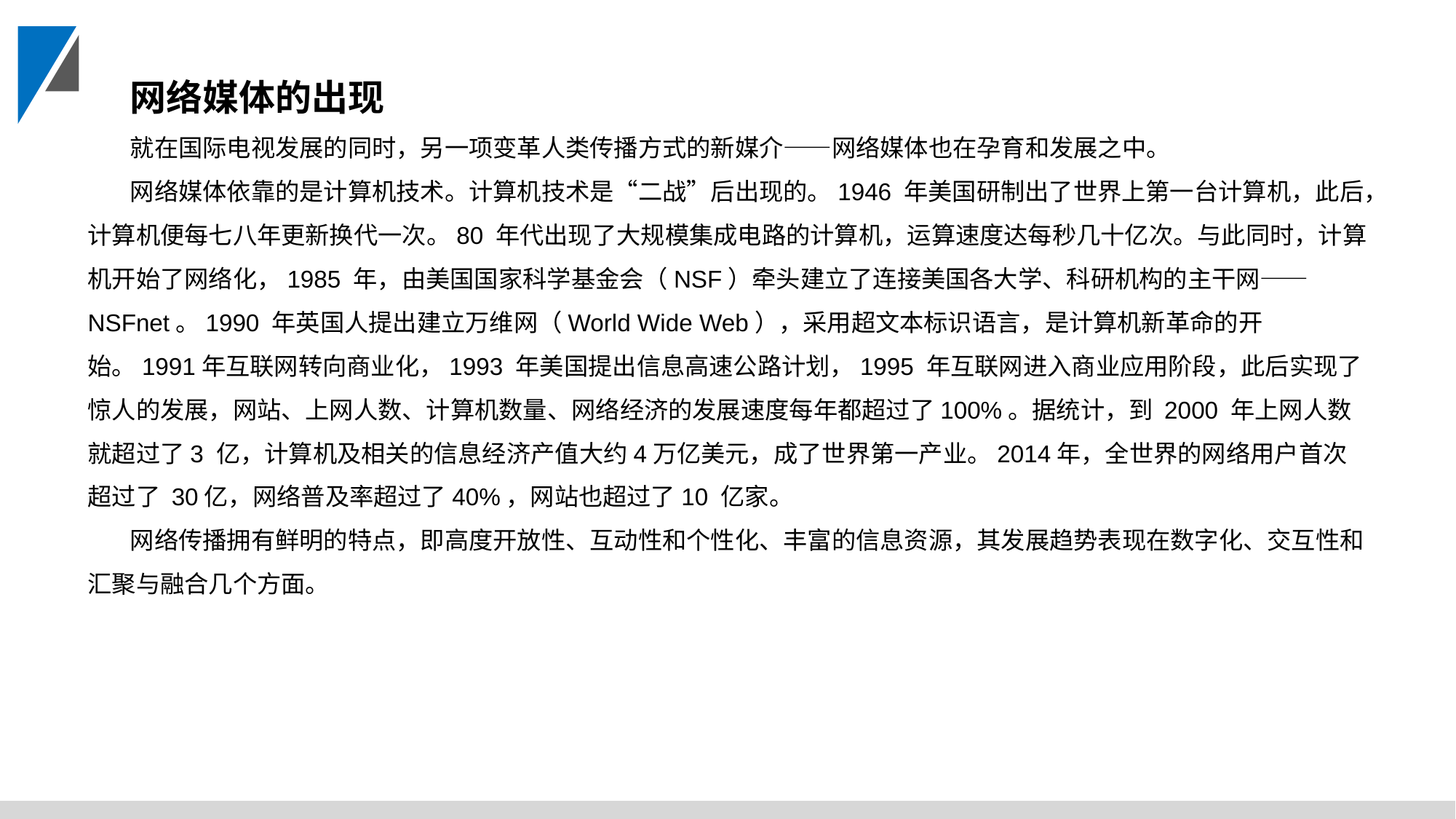

网络媒体的出现
就在国际电视发展的同时，另一项变革人类传播方式的新媒介——网络媒体也在孕育和发展之中。
网络媒体依靠的是计算机技术。计算机技术是“二战”后出现的。1946 年美国研制出了世界上第一台计算机，此后，计算机便每七八年更新换代一次。80 年代出现了大规模集成电路的计算机，运算速度达每秒几十亿次。与此同时，计算机开始了网络化，1985 年，由美国国家科学基金会（NSF）牵头建立了连接美国各大学、科研机构的主干网——NSFnet。1990 年英国人提出建立万维网（World Wide Web），采用超文本标识语言，是计算机新革命的开始。1991年互联网转向商业化，1993 年美国提出信息高速公路计划，1995 年互联网进入商业应用阶段，此后实现了惊人的发展，网站、上网人数、计算机数量、网络经济的发展速度每年都超过了100%。据统计，到 2000 年上网人数就超过了3 亿，计算机及相关的信息经济产值大约4万亿美元，成了世界第一产业。2014年，全世界的网络用户首次超过了 30亿，网络普及率超过了40%，网站也超过了10 亿家。
网络传播拥有鲜明的特点，即高度开放性、互动性和个性化、丰富的信息资源，其发展趋势表现在数字化、交互性和汇聚与融合几个方面。